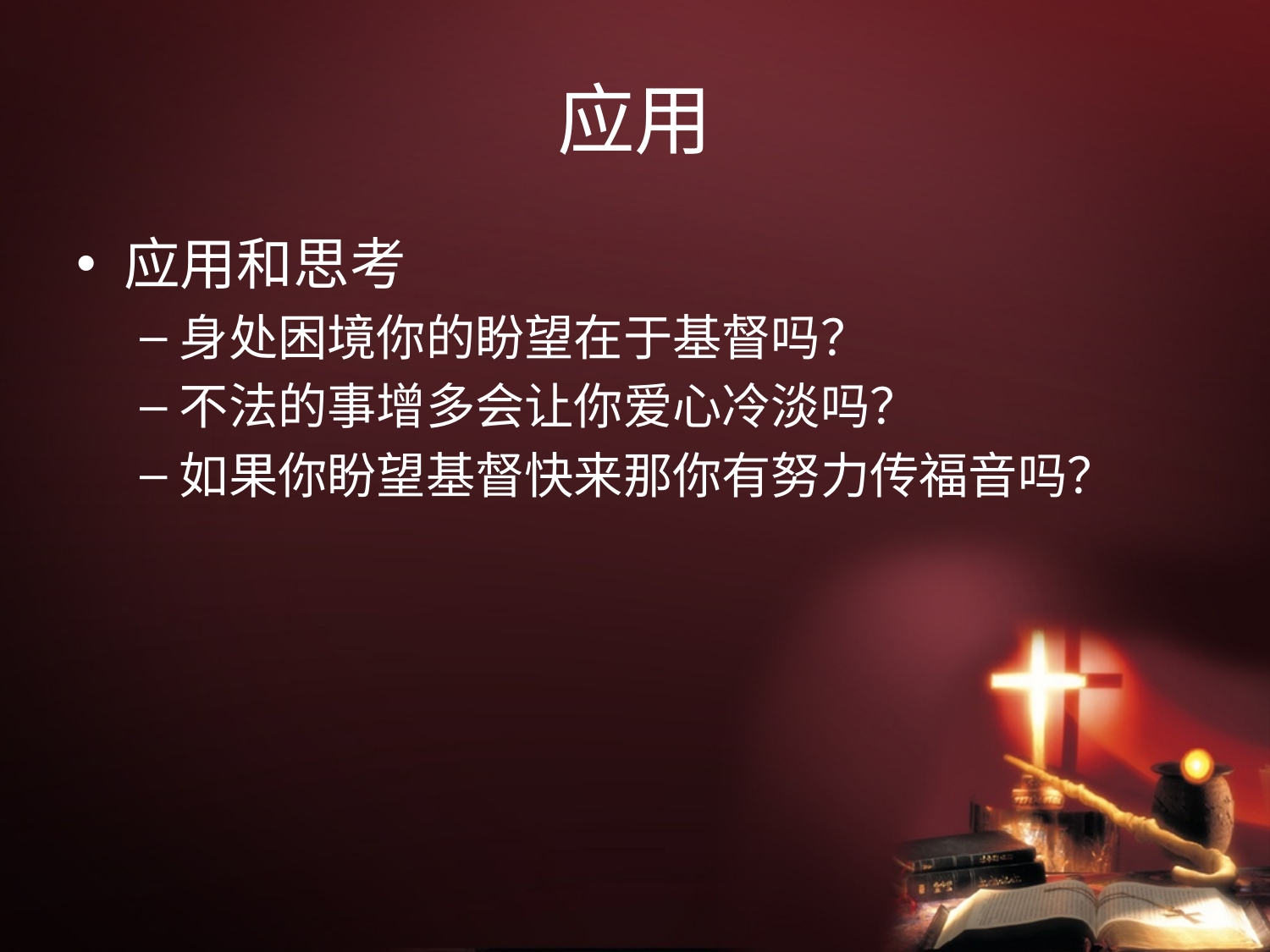

# 应用
应用和思考
身处困境你的盼望在于基督吗？
不法的事增多会让你爱心冷淡吗？
如果你盼望基督快来那你有努力传福音吗？